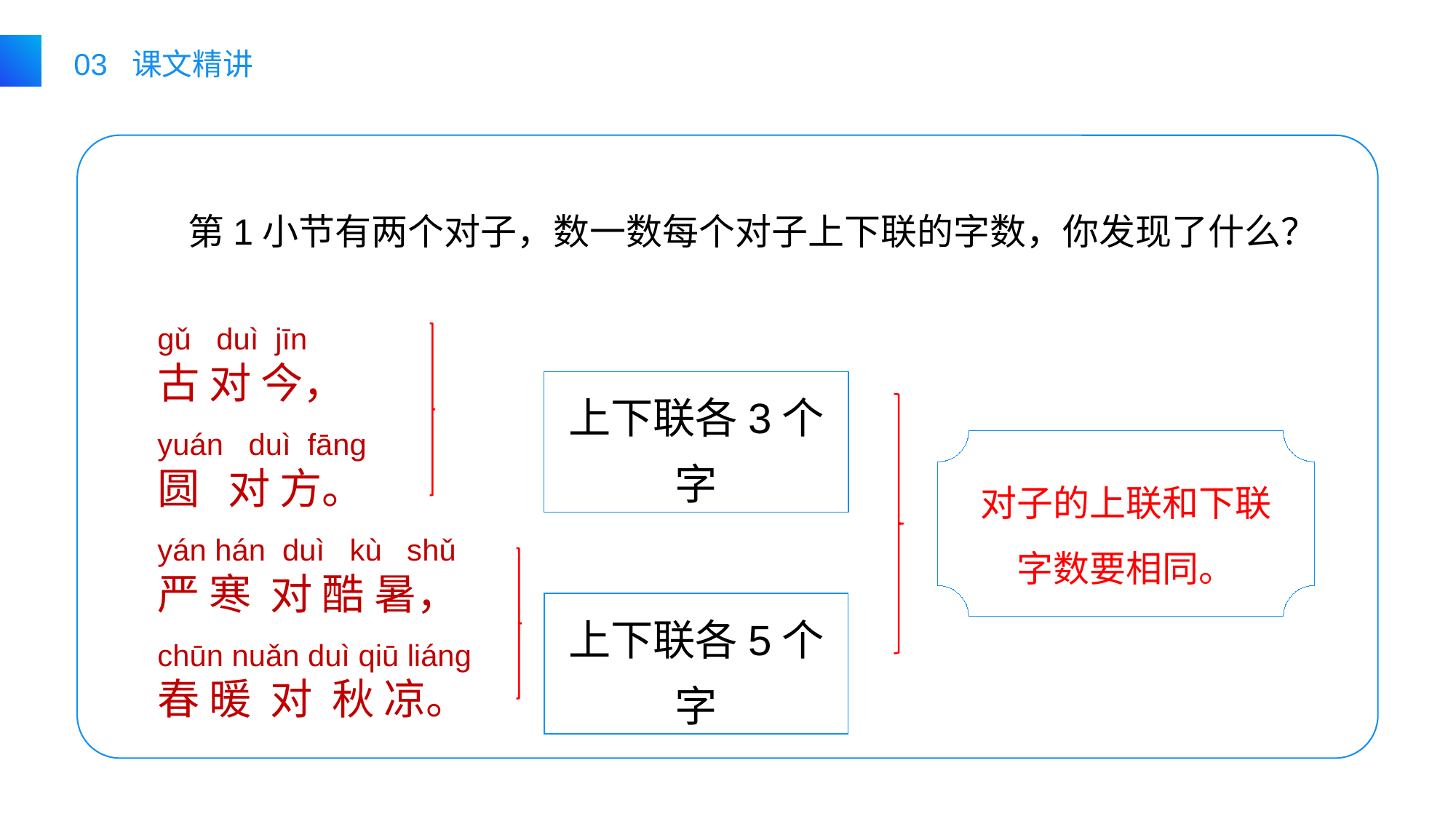

03  课文精讲

第1小节有两个对子，数一数每个对子上下联的字数，你发现了什么？
gǔ   duì  jīn
古 对 今，
yuán   duì  fāng
圆   对 方。
yán hán  duì   kù   shǔ
严 寒  对 酷 暑，
chūn nuǎn duì qiū liáng
春 暖  对  秋 凉。

上下联各3个字

对子的上联和下联字数要相同。

上下联各5个字